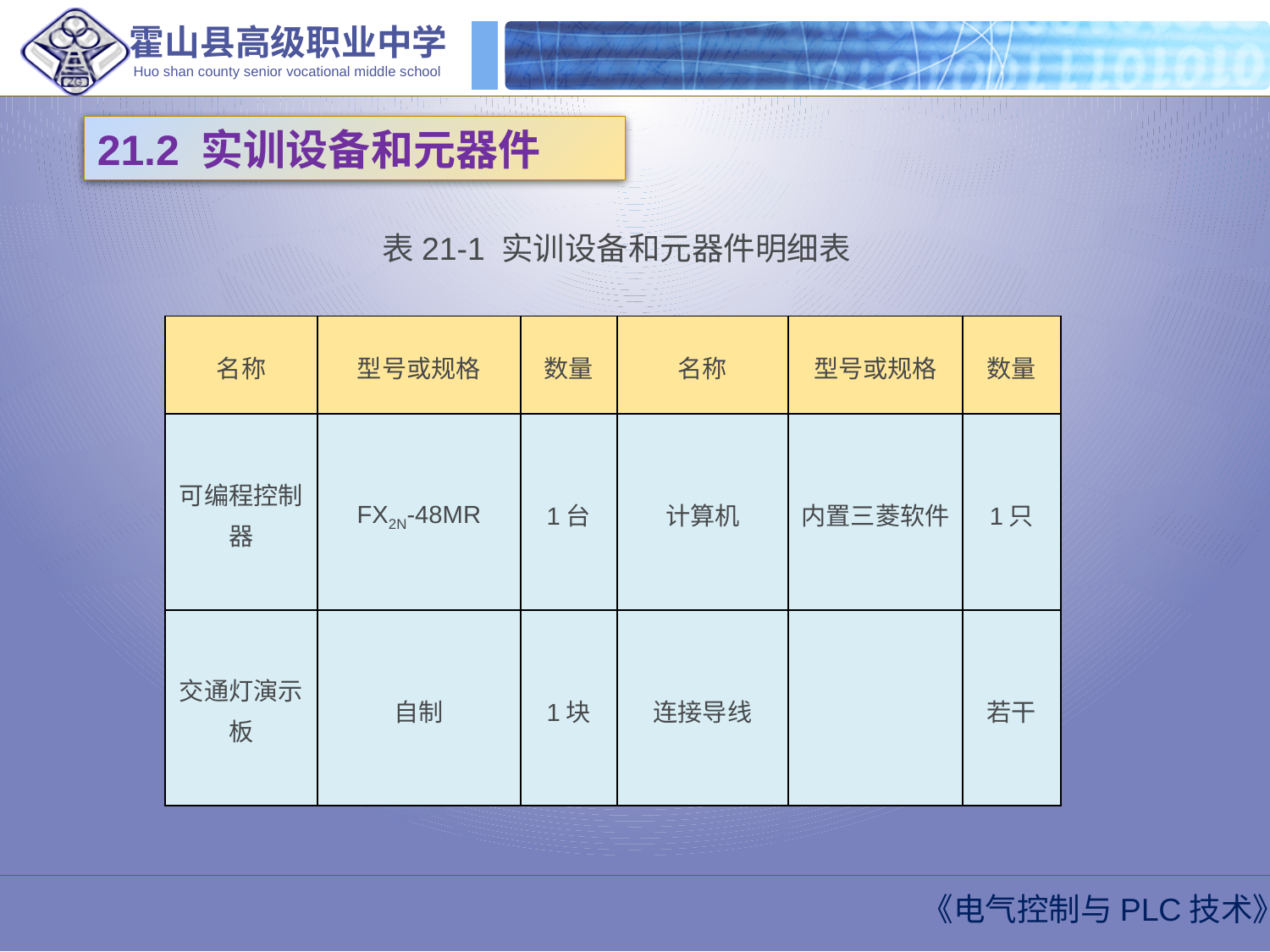

21.2 实训设备和元器件
表21-1 实训设备和元器件明细表
| 名称 | 型号或规格 | 数量 | 名称 | 型号或规格 | 数量 |
| --- | --- | --- | --- | --- | --- |
| 可编程控制器 | FX2N-48MR | 1台 | 计算机 | 内置三菱软件 | 1只 |
| 交通灯演示板 | 自制 | 1块 | 连接导线 |  | 若干 |